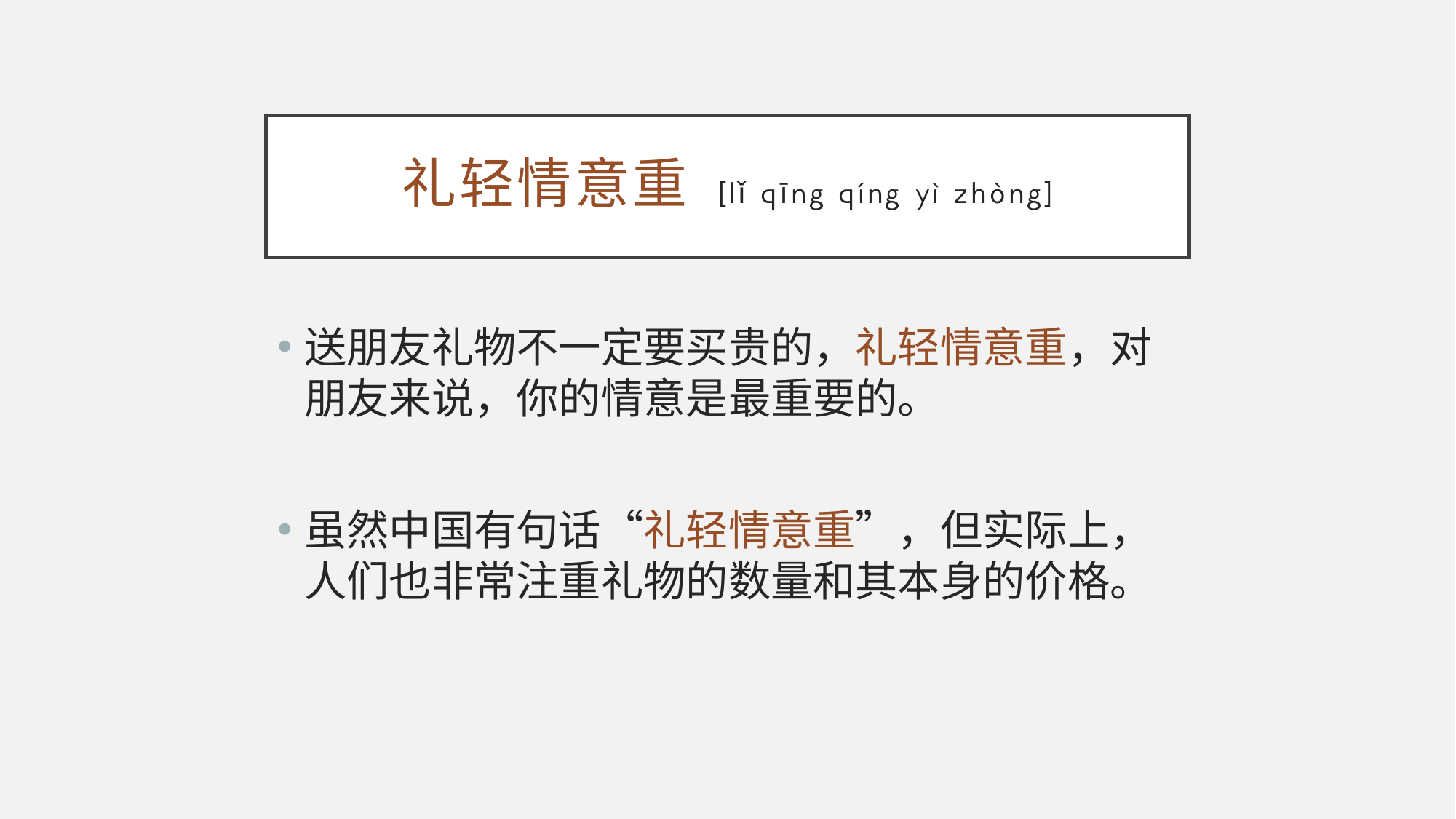

# 礼轻情意重 [lǐ qīng qíng yì zhòng]
送朋友礼物不一定要买贵的，礼轻情意重，对朋友来说，你的情意是最重要的。

虽然中国有句话“礼轻情意重”，但实际上，人们也非常注重礼物的数量和其本身的价格。